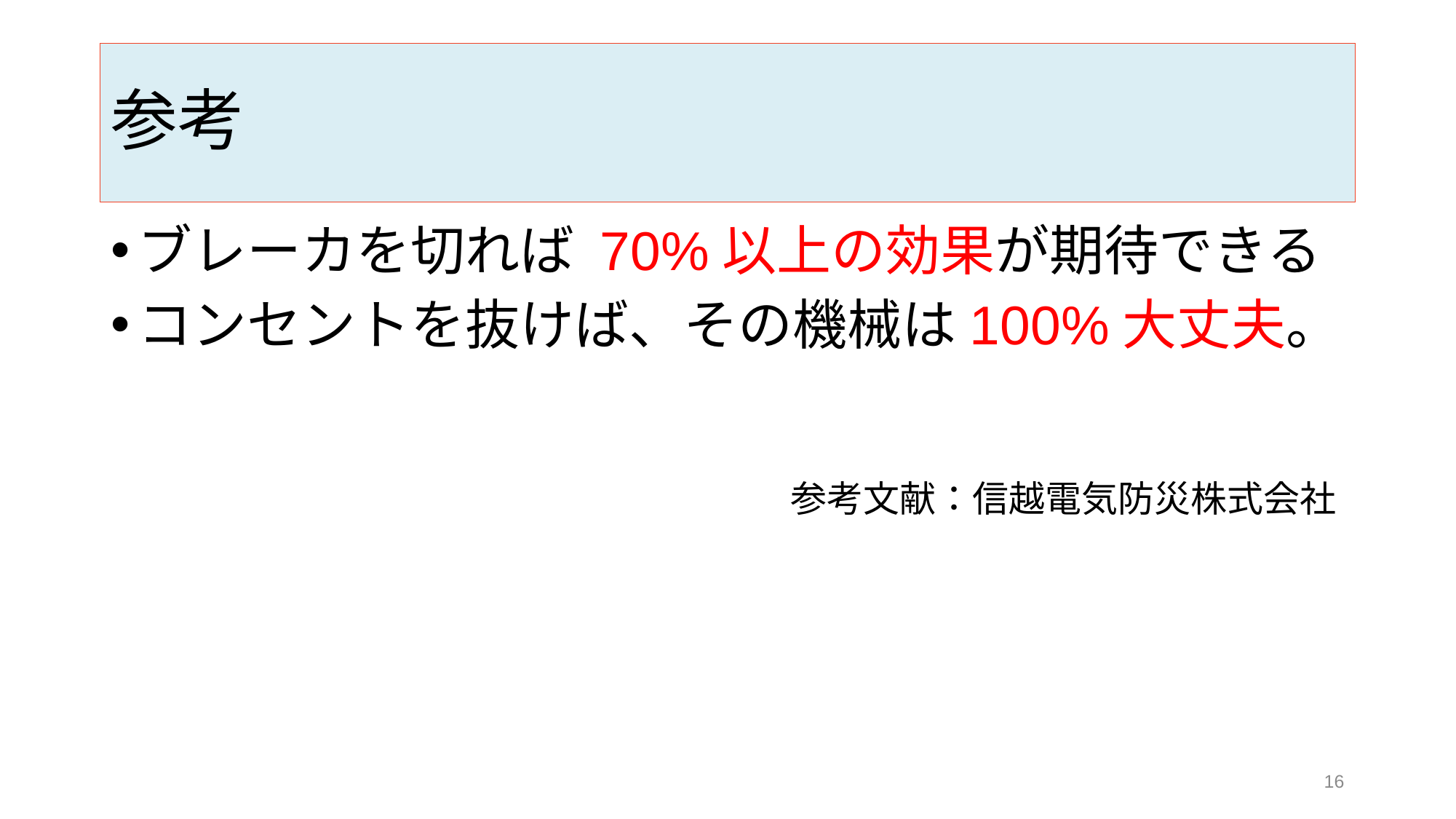

# 参考
ブレーカを切れば 70%以上の効果が期待できる
コンセントを抜けば、その機械は100%大丈夫。

参考文献：信越電気防災株式会社

16